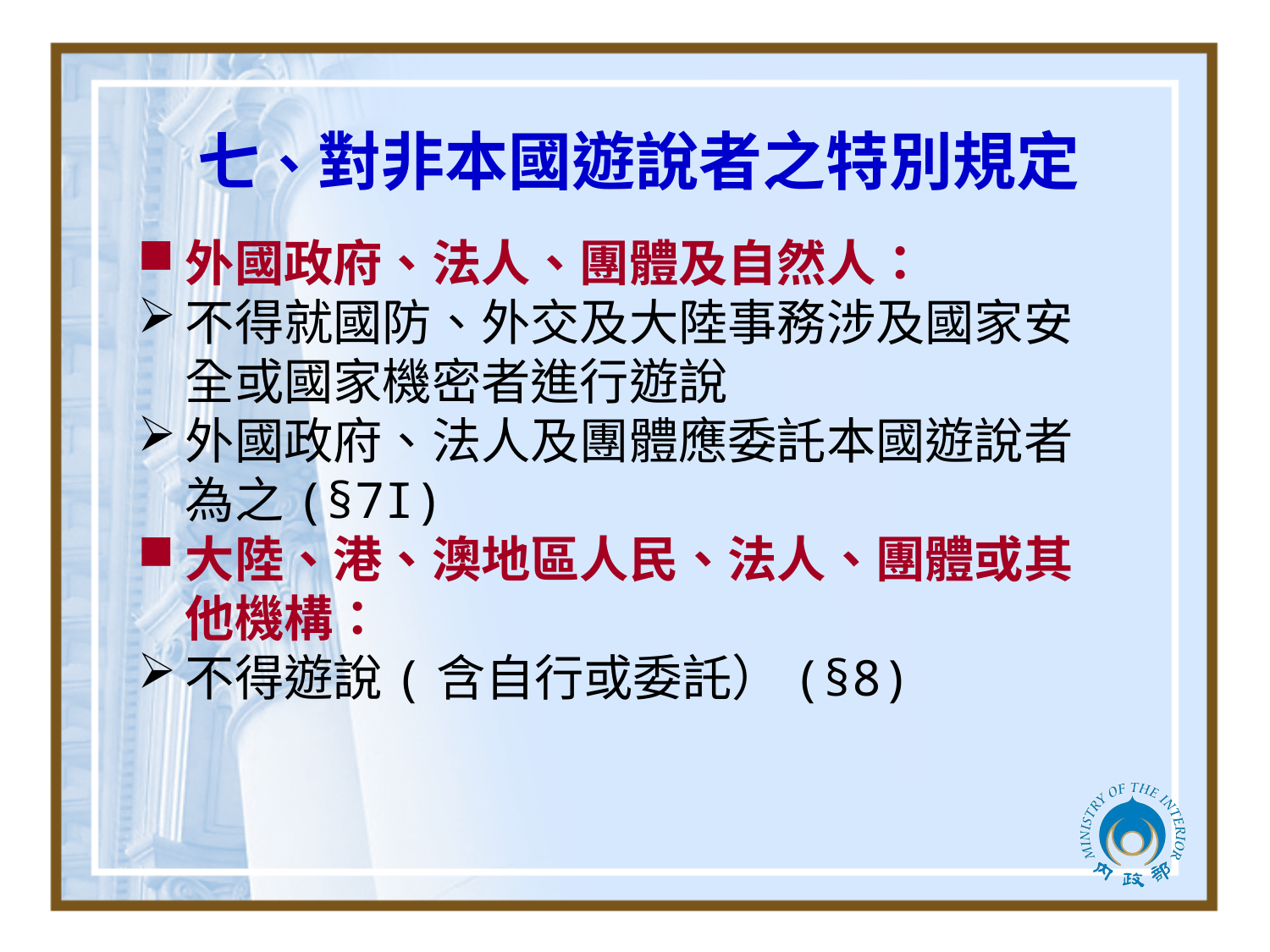

# 七、對非本國遊說者之特別規定
外國政府、法人、團體及自然人：
不得就國防、外交及大陸事務涉及國家安全或國家機密者進行遊說
外國政府、法人及團體應委託本國遊說者為之(§7I)
大陸、港、澳地區人民、法人、團體或其他機構：
不得遊說(含自行或委託）(§8)